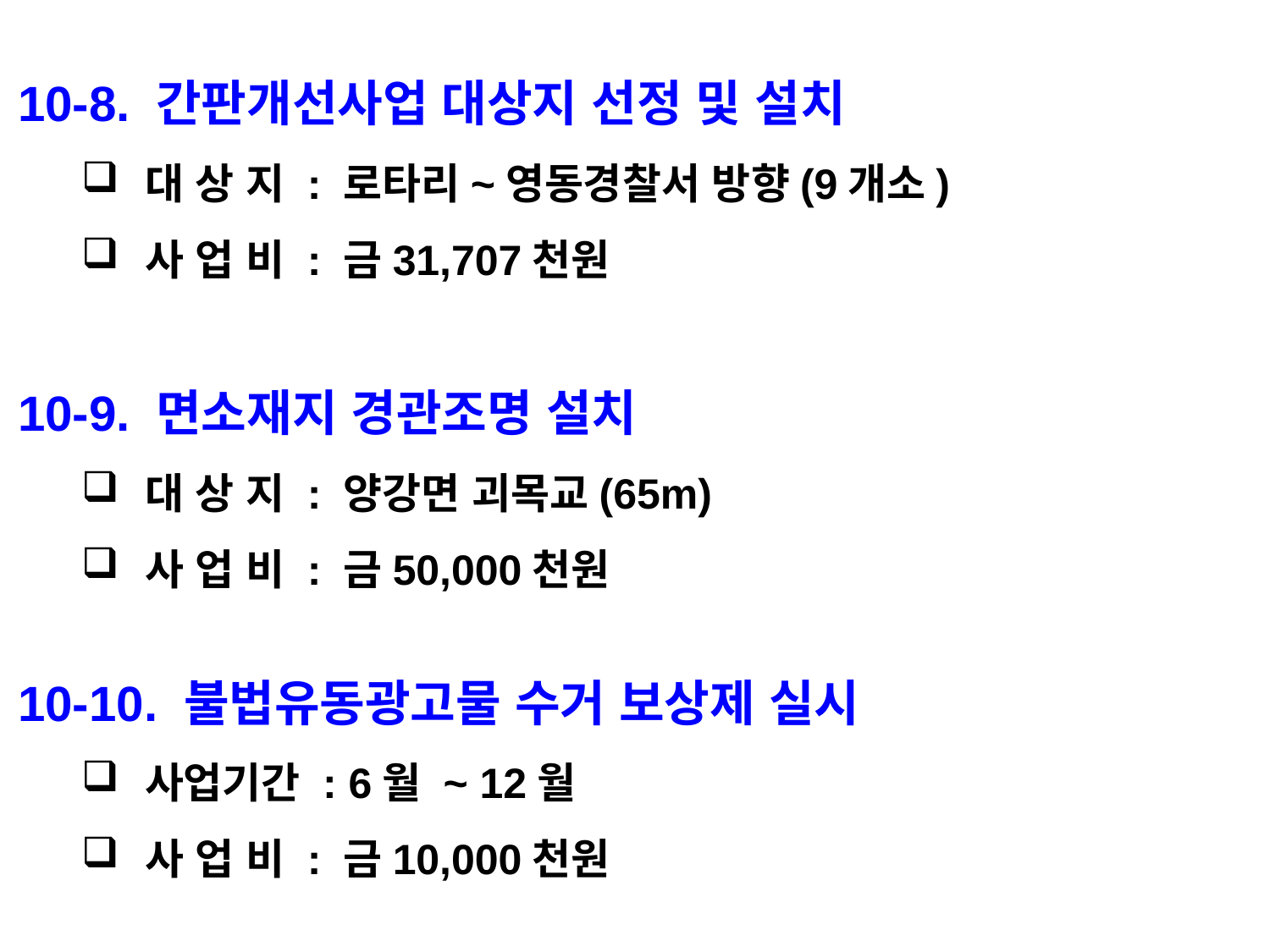

10-8. 간판개선사업 대상지 선정 및 설치
대 상 지 : 로타리~영동경찰서 방향(9개소)
사 업 비 : 금31,707천원

10-9. 면소재지 경관조명 설치
대 상 지 : 양강면 괴목교(65m)
사 업 비 : 금50,000천원
10-10. 불법유동광고물 수거 보상제 실시
사업기간 : 6월 ~ 12월
사 업 비 : 금10,000천원